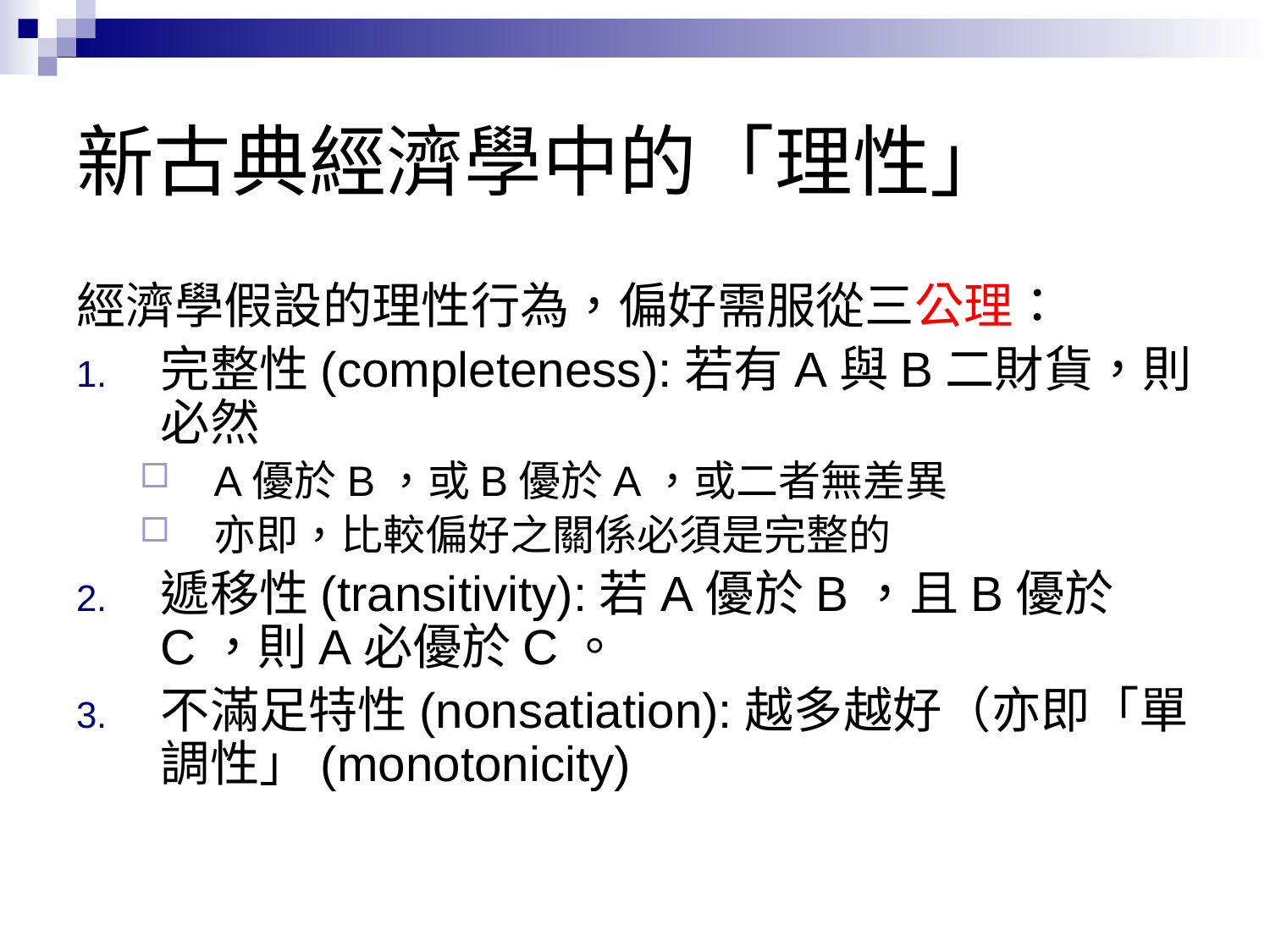

# 新古典經濟學中的「理性」
經濟學假設的理性行為，偏好需服從三公理：
完整性(completeness):若有A與B二財貨，則必然
A優於B，或B優於A，或二者無差異
亦即，比較偏好之關係必須是完整的
遞移性(transitivity):若A優於B，且B優於C，則A必優於C。
不滿足特性(nonsatiation):越多越好（亦即「單調性」(monotonicity)